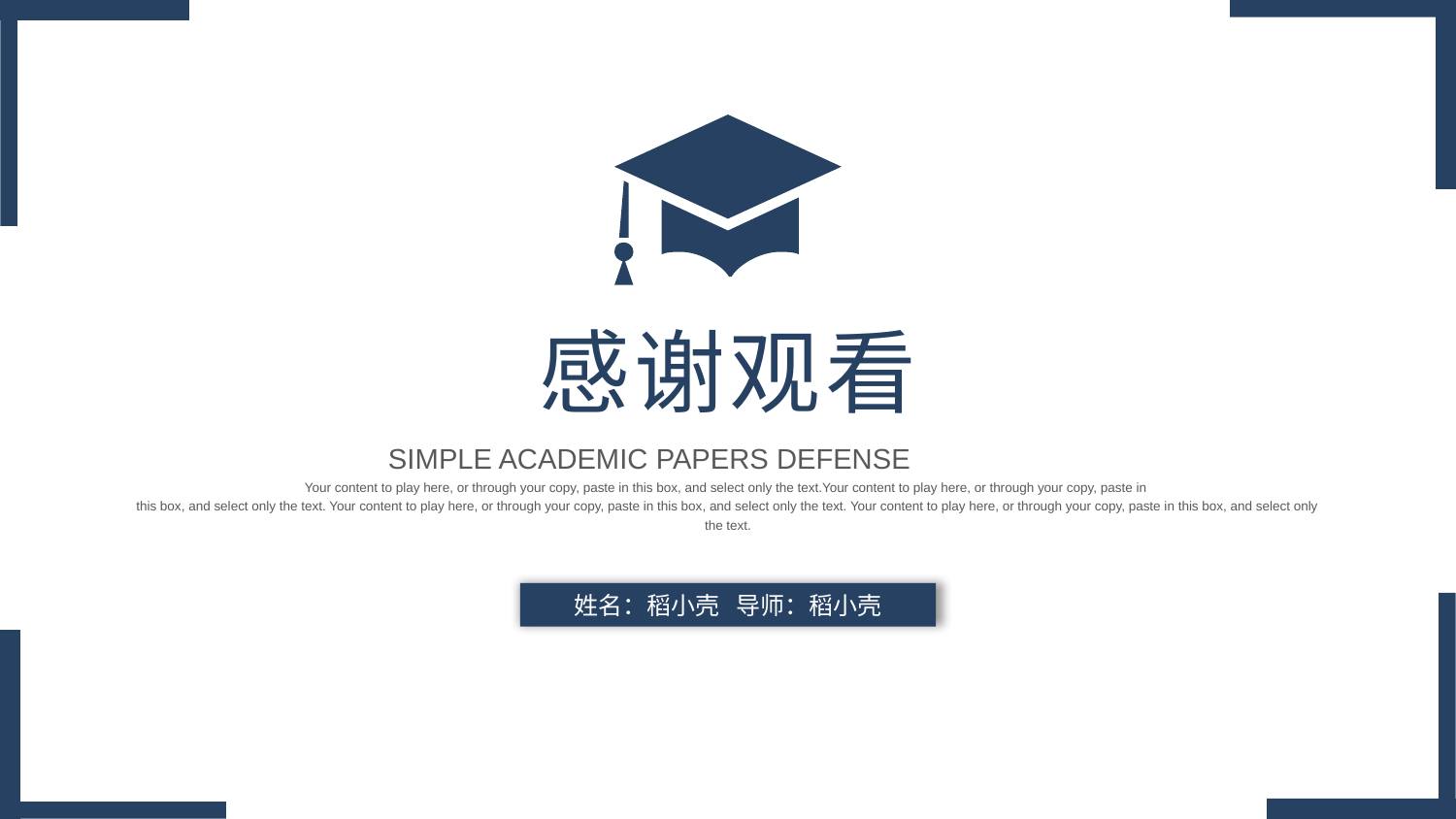

感谢观看
SIMPLE ACADEMIC PAPERS DEFENSE
Your content to play here, or through your copy, paste in this box, and select only the text.Your content to play here, or through your copy, paste in
this box, and select only the text. Your content to play here, or through your copy, paste in this box, and select only the text. Your content to play here, or through your copy, paste in this box, and select only the text.
姓名：稻小壳   导师：稻小壳